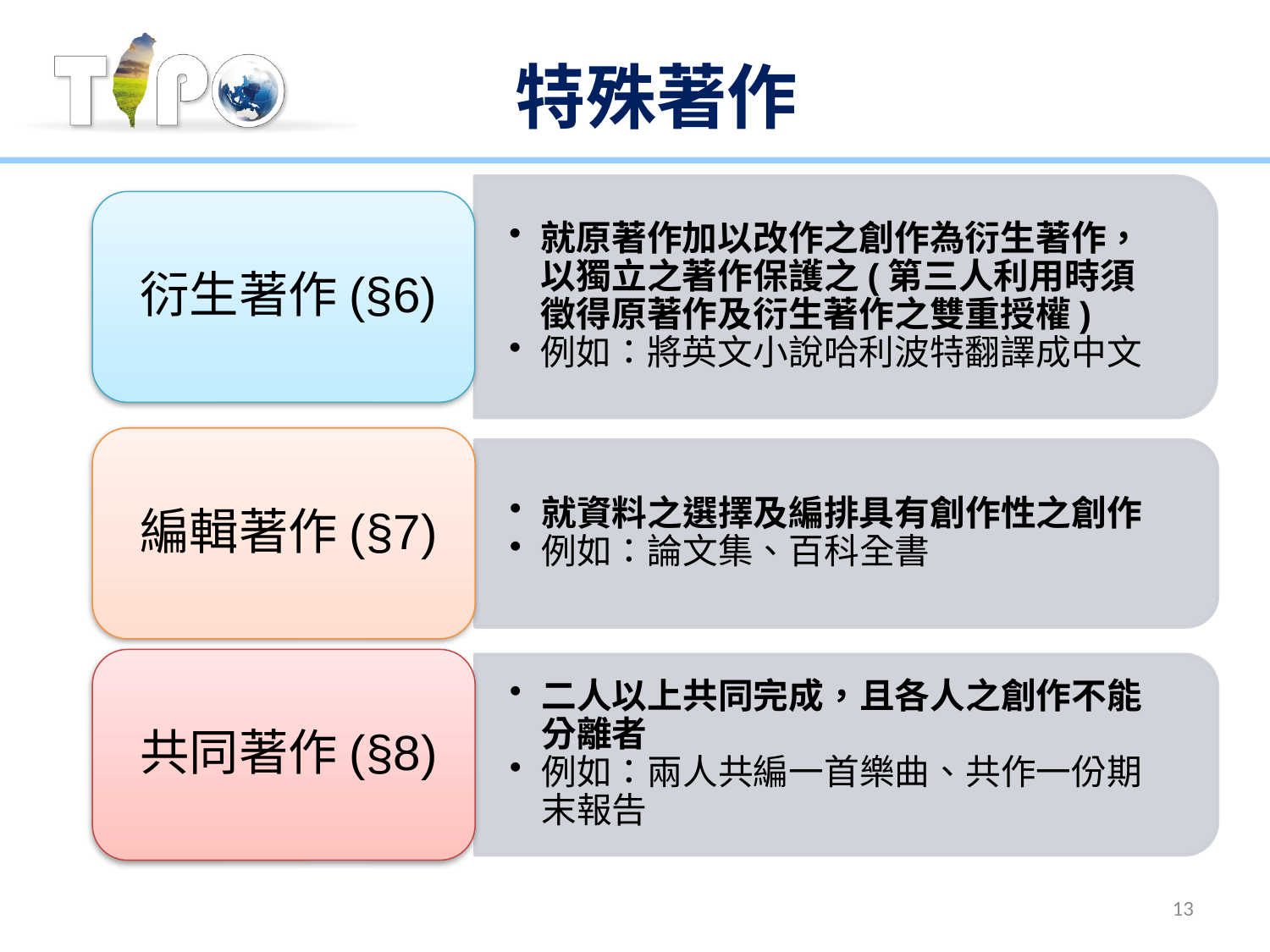

# 特殊著作
就原著作加以改作之創作為衍生著作，以獨立之著作保護之(第三人利用時須徵得原著作及衍生著作之雙重授權)
例如：將英文小說哈利波特翻譯成中文
衍生著作(§6)
就資料之選擇及編排具有創作性之創作
例如：論文集、百科全書
編輯著作(§7)
二人以上共同完成，且各人之創作不能分離者
例如：兩人共編一首樂曲、共作一份期末報告
共同著作(§8)
13